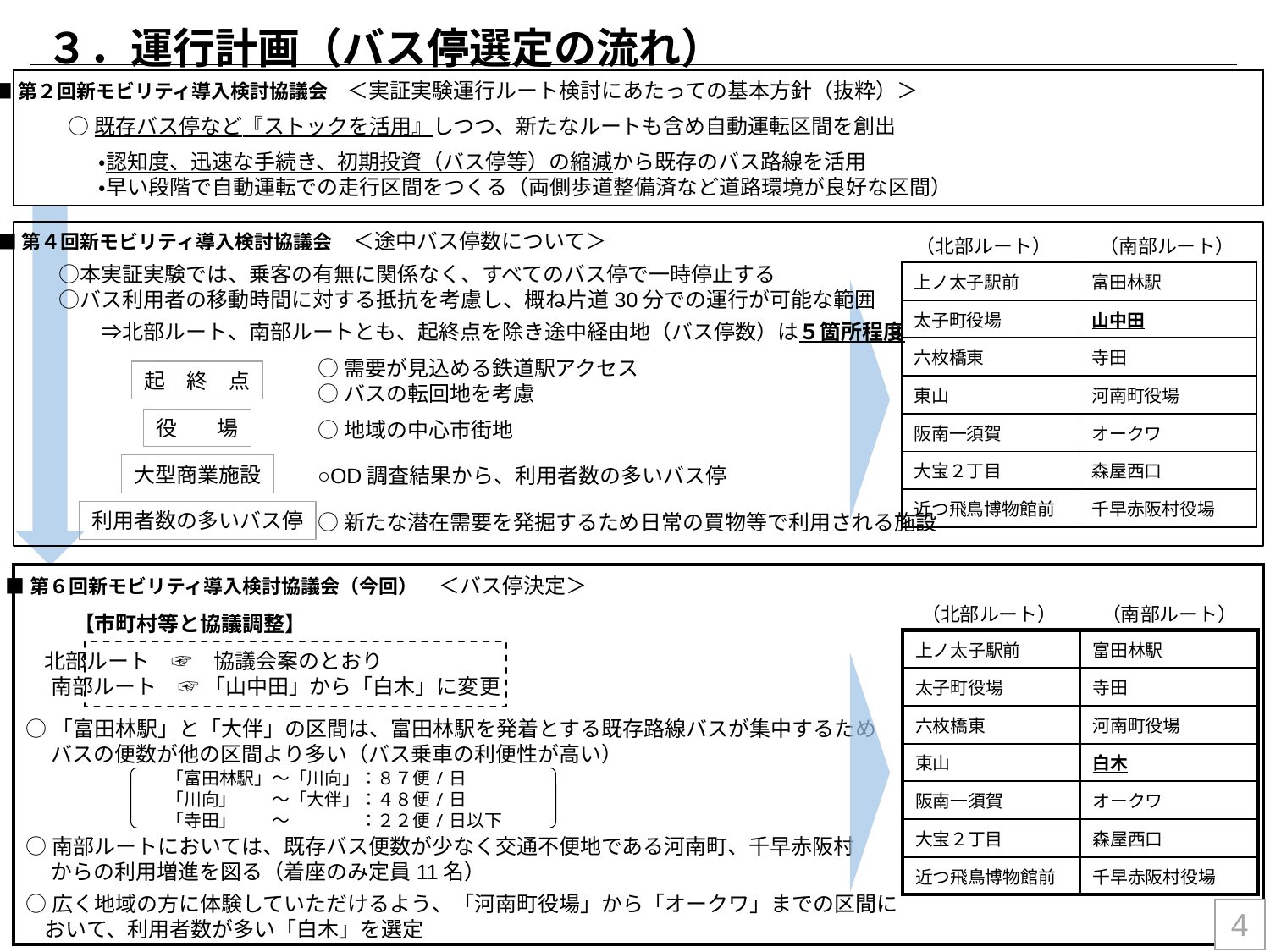

３．運行計画（バス停選定の流れ）

■第２回新モビリティ導入検討協議会　＜実証実験運行ルート検討にあたっての基本方針（抜粋）＞
○既存バス停など『ストックを活用』しつつ、新たなルートも含め自動運転区間を創出

　  •認知度、迅速な手続き、初期投資（バス停等）の縮減から既存のバス路線を活用
　  •早い段階で自動運転での走行区間をつくる（両側歩道整備済など道路環境が良好な区間）

■第４回新モビリティ導入検討協議会　＜途中バス停数について＞
（南部ルート）
（北部ルート）
　○本実証実験では、乗客の有無に関係なく、すべてのバス停で一時停止する
　○バス利用者の移動時間に対する抵抗を考慮し、概ね片道30分での運行が可能な範囲

　　　⇒北部ルート、南部ルートとも、起終点を除き途中経由地（バス停数）は５箇所程度
| 上ノ太子駅前 | 富田林駅 |
| --- | --- |
| 太子町役場 | 山中田 |
| 六枚橋東 | 寺田 |
| 東山 | 河南町役場 |
| 阪南一須賀 | オークワ |
| 大宝２丁目 | 森屋西口 |
| 近つ飛鳥博物館前 | 千早赤阪村役場 |

○需要が見込める鉄道駅アクセス
○バスの転回地を考慮
起　終　点
役　    場
○地域の中心市街地
大型商業施設
○OD調査結果から、利用者数の多いバス停
利用者数の多いバス停
○新たな潜在需要を発掘するため日常の買物等で利用される施設

■第６回新モビリティ導入検討協議会（今回）　＜バス停決定＞
（北部ルート）
（南部ルート）
【市町村等と協議調整】
| 上ノ太子駅前 | 富田林駅 |
| --- | --- |
| 太子町役場 | 寺田 |
| 六枚橋東 | 河南町役場 |
| 東山 | 白木 |
| 阪南一須賀 | オークワ |
| 大宝２丁目 | 森屋西口 |
| 近つ飛鳥博物館前 | 千早赤阪村役場 |
   北部ルート　☞　協議会案のとおり
　 南部ルート　☞ 「山中田」から「白木」に変更

○「富田林駅」と「大伴」の区間は、富田林駅を発着とする既存路線バスが集中するため
　 バスの便数が他の区間より多い（バス乗車の利便性が高い）

○南部ルートにおいては、既存バス便数が少なく交通不便地である河南町、千早赤阪村
　 からの利用増進を図る（着座のみ定員11名）

○広く地域の方に体験していただけるよう、「河南町役場」から「オークワ」までの区間に
   おいて、利用者数が多い「白木」を選定

「富田林駅」～「川向」：８７便/日
「川向」　　～「大伴」：４８便/日
「寺田」　　～　　　　：２２便/日以下

 4